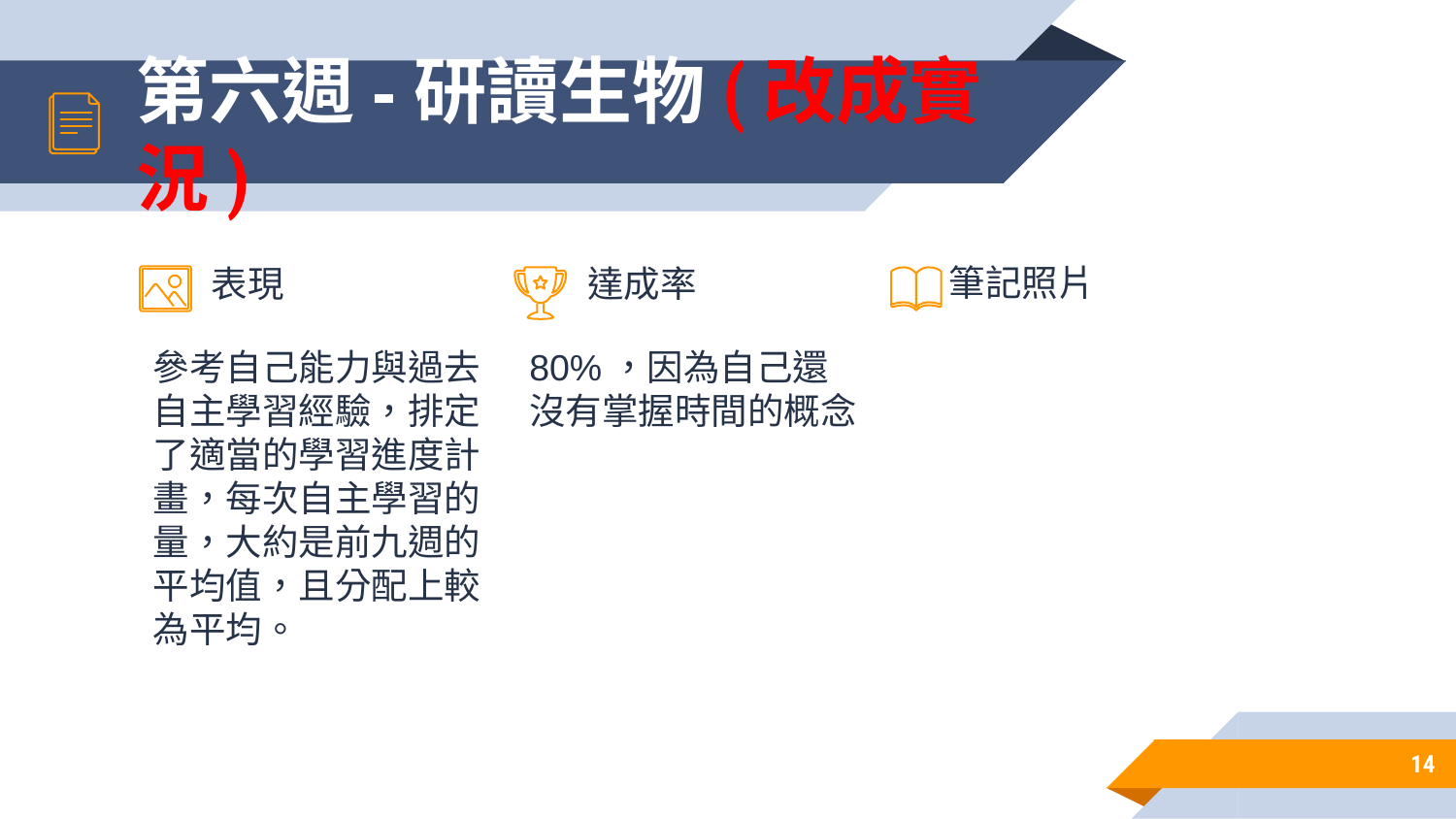

# 第六週-研讀生物(改成實況)

      表現
參考自己能力與過去自主學習經驗，排定了適當的學習進度計畫，每次自主學習的量，大約是前九週的平均值，且分配上較為平均。

      達成率
80%，因為自己還沒有掌握時間的概念
筆記照片

14